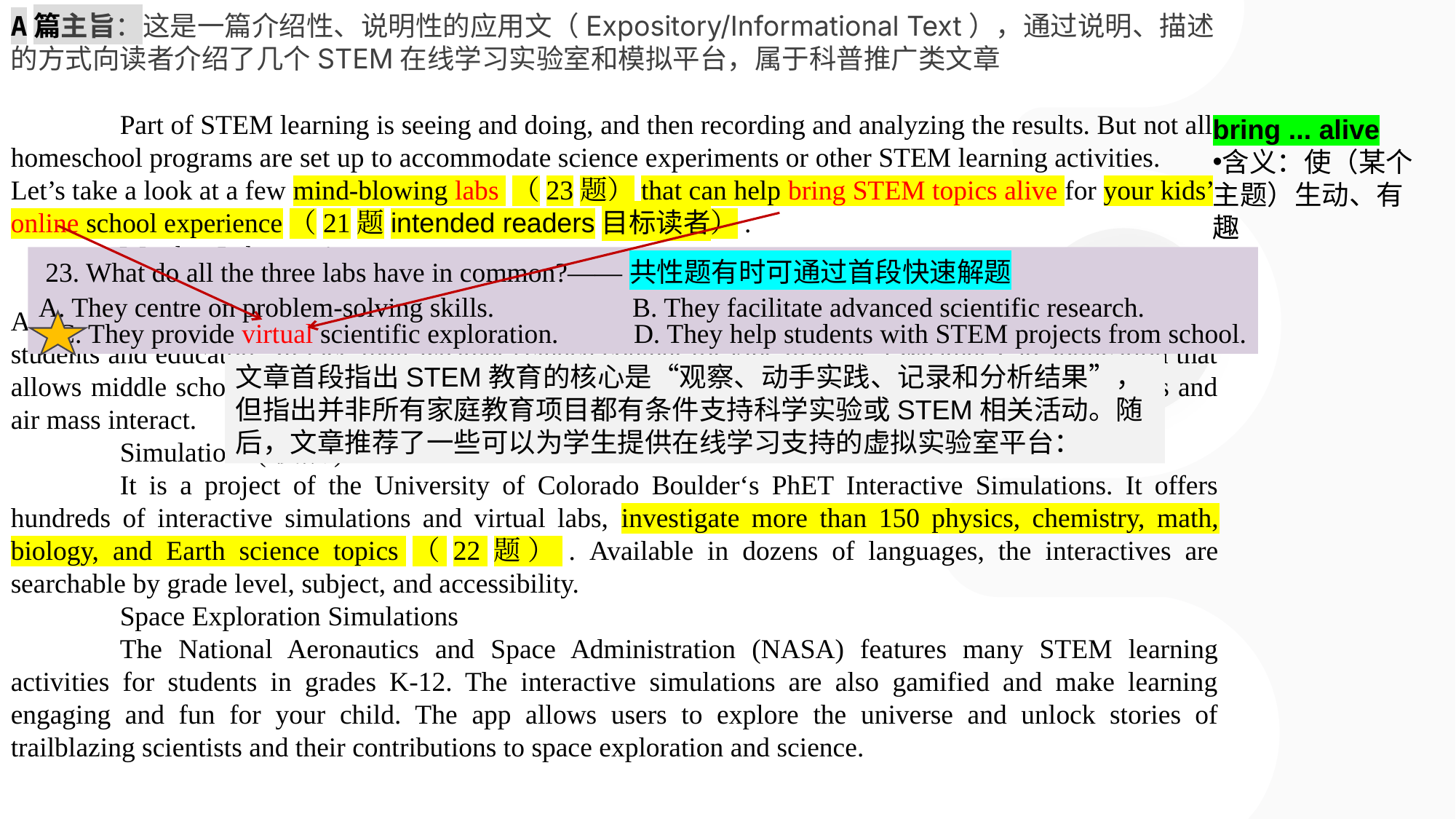

A篇主旨：这是一篇介绍性、说明性的应用文（Expository/Informational Text），通过说明、描述的方式向读者介绍了几个STEM在线学习实验室和模拟平台，属于科普推广类文章

	Part of STEM learning is seeing and doing, and then recording and analyzing the results. But not all homeschool programs are set up to accommodate science experiments or other STEM learning activities. Let’s take a look at a few mind-blowing labs （23题）that can help bring STEM topics alive for your kids’ online school experience（21题intended readers目标读者）.
	Weather Laboratories
	To make learning about weather accessible and fun, the National Oceanic and Atmospheric Administration (NOAA) created a hub of informative weather activities and virtual labs they recommend for students and educators. In fact, their weather science content for kids features a Weather Lab application that allows middle school students to predict weather patterns, and learn what happens when ocean currents and air mass interact.
	Simulations (模拟) for Science and Math
	It is a project of the University of Colorado Boulder‘s PhET Interactive Simulations. It offers hundreds of interactive simulations and virtual labs, investigate more than 150 physics, chemistry, math, biology, and Earth science topics（22题）. Available in dozens of languages, the interactives are searchable by grade level, subject, and accessibility.
	Space Exploration Simulations
	The National Aeronautics and Space Administration (NASA) features many STEM learning activities for students in grades K-12. The interactive simulations are also gamified and make learning engaging and fun for your child. The app allows users to explore the universe and unlock stories of trailblazing scientists and their contributions to space exploration and science.

bring ... alive
含义：使（某个主题）生动、有趣
 23. What do all the three labs have in common?——共性题有时可通过首段快速解题
A. They centre on problem-solving skills.                    B. They facilitate advanced scientific research.
C. They provide virtual scientific exploration.	        D. They help students with STEM projects from school.

文章首段指出STEM教育的核心是“观察、动手实践、记录和分析结果”，但指出并非所有家庭教育项目都有条件支持科学实验或STEM相关活动。随后，文章推荐了一些可以为学生提供在线学习支持的虚拟实验室平台：